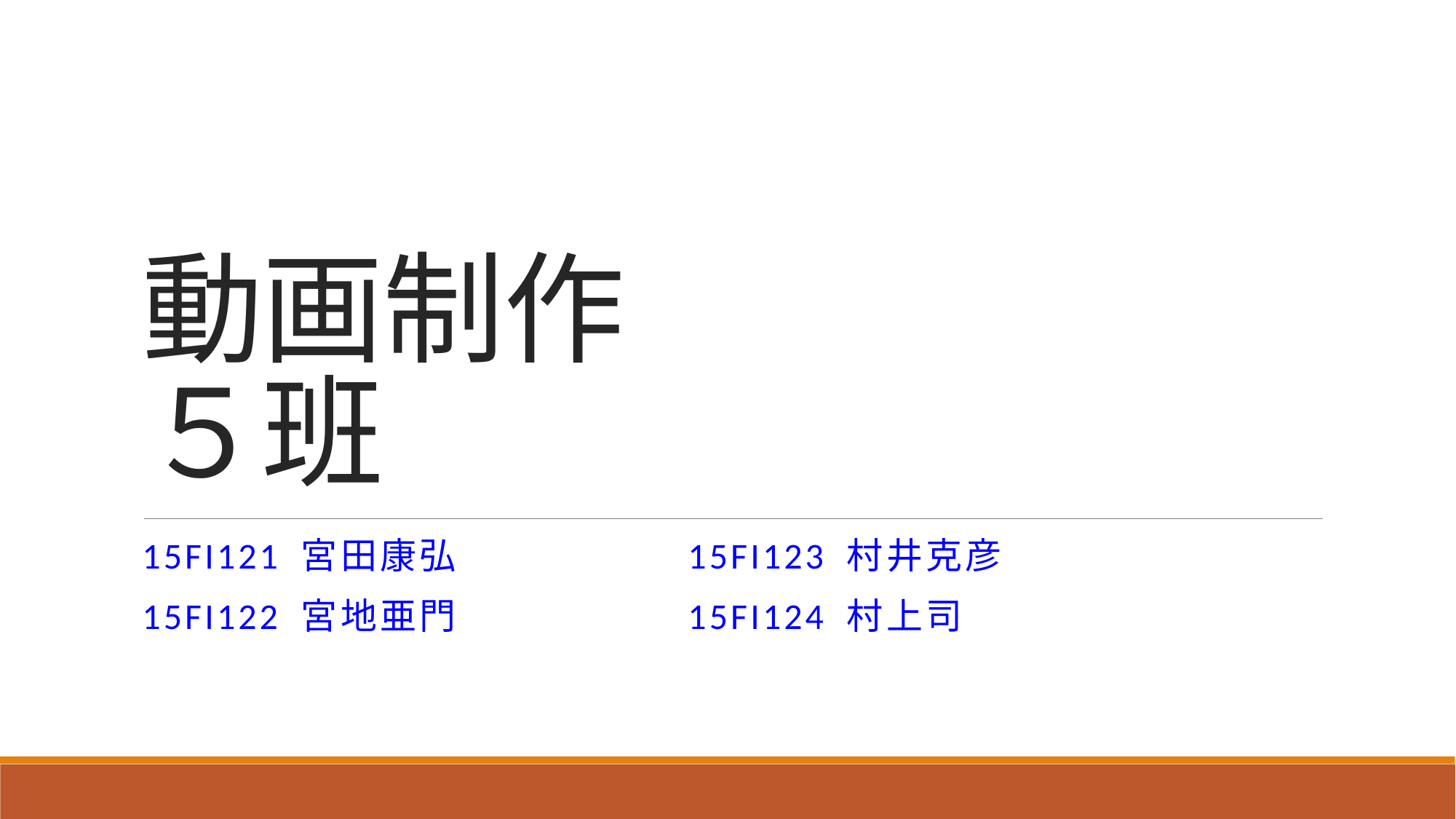

# 動画制作 ５班
15FI121 宮田康弘			15FI123 村井克彦
15FI122 宮地亜門			15FI124 村上司